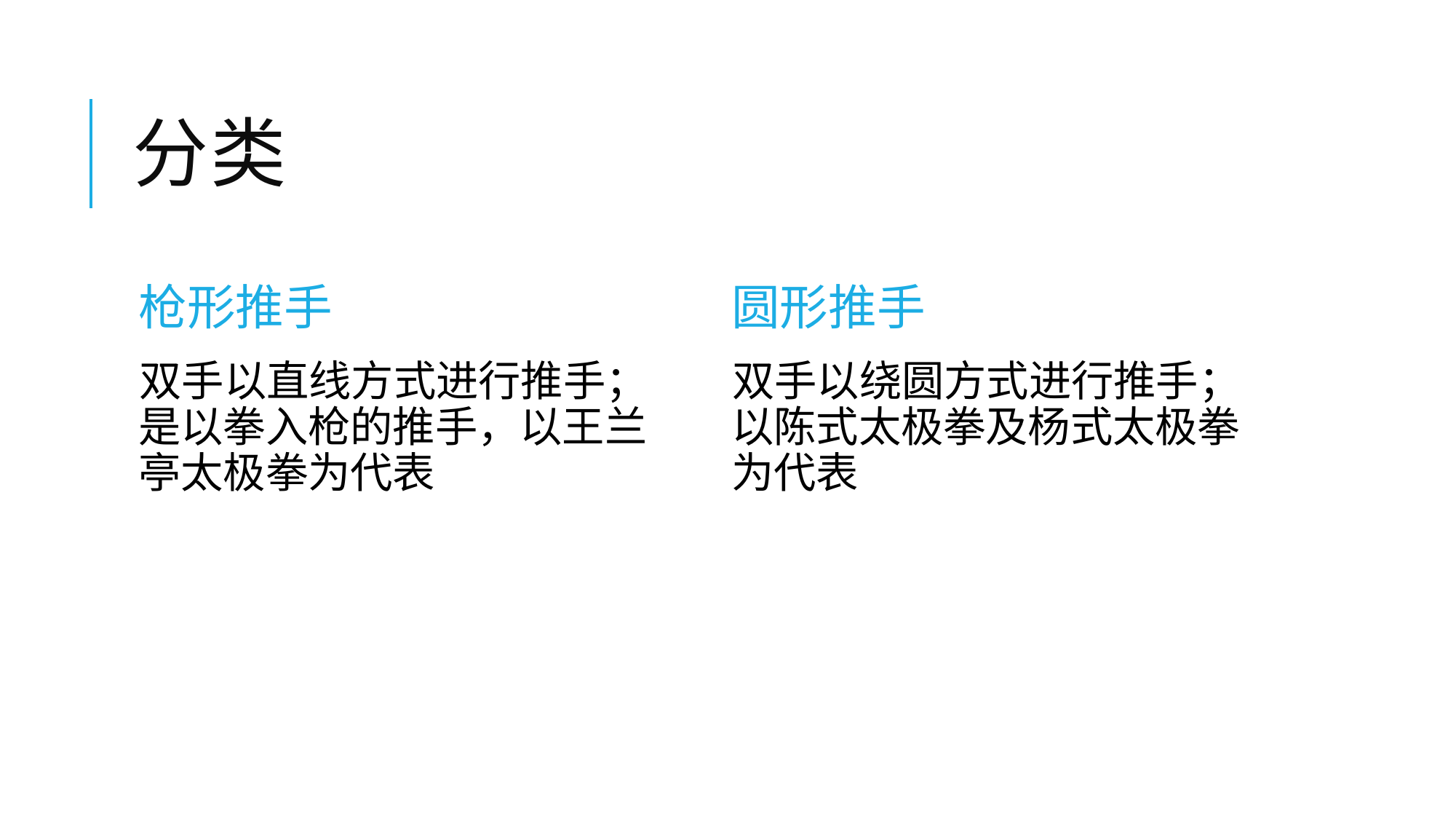

# 分类
枪形推手
圆形推手
双手以直线方式进行推手；是以拳入枪的推手，以王兰亭太极拳为代表
双手以绕圆方式进行推手；以陈式太极拳及杨式太极拳为代表